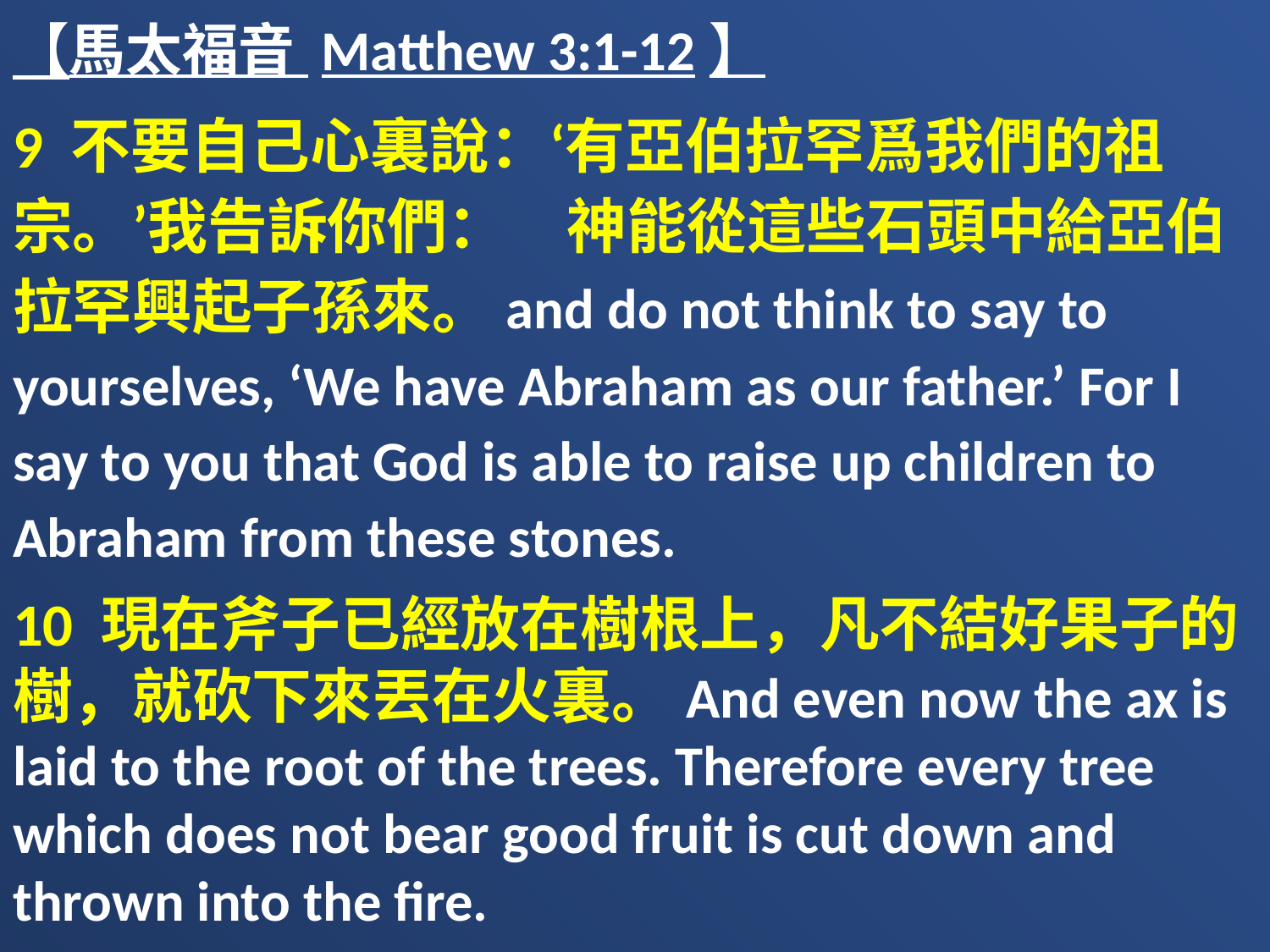

【馬太福音 Matthew 3:1-12】
9 不要自己心裏說：‘有亞伯拉罕爲我們的祖宗。’我告訴你們：　神能從這些石頭中給亞伯拉罕興起子孫來。and do not think to say to yourselves, ‘We have Abraham as our father.’ For I say to you that God is able to raise up children to Abraham from these stones.
10 現在斧子已經放在樹根上，凡不結好果子的樹，就砍下來丟在火裏。And even now the ax is laid to the root of the trees. Therefore every tree which does not bear good fruit is cut down and thrown into the fire.